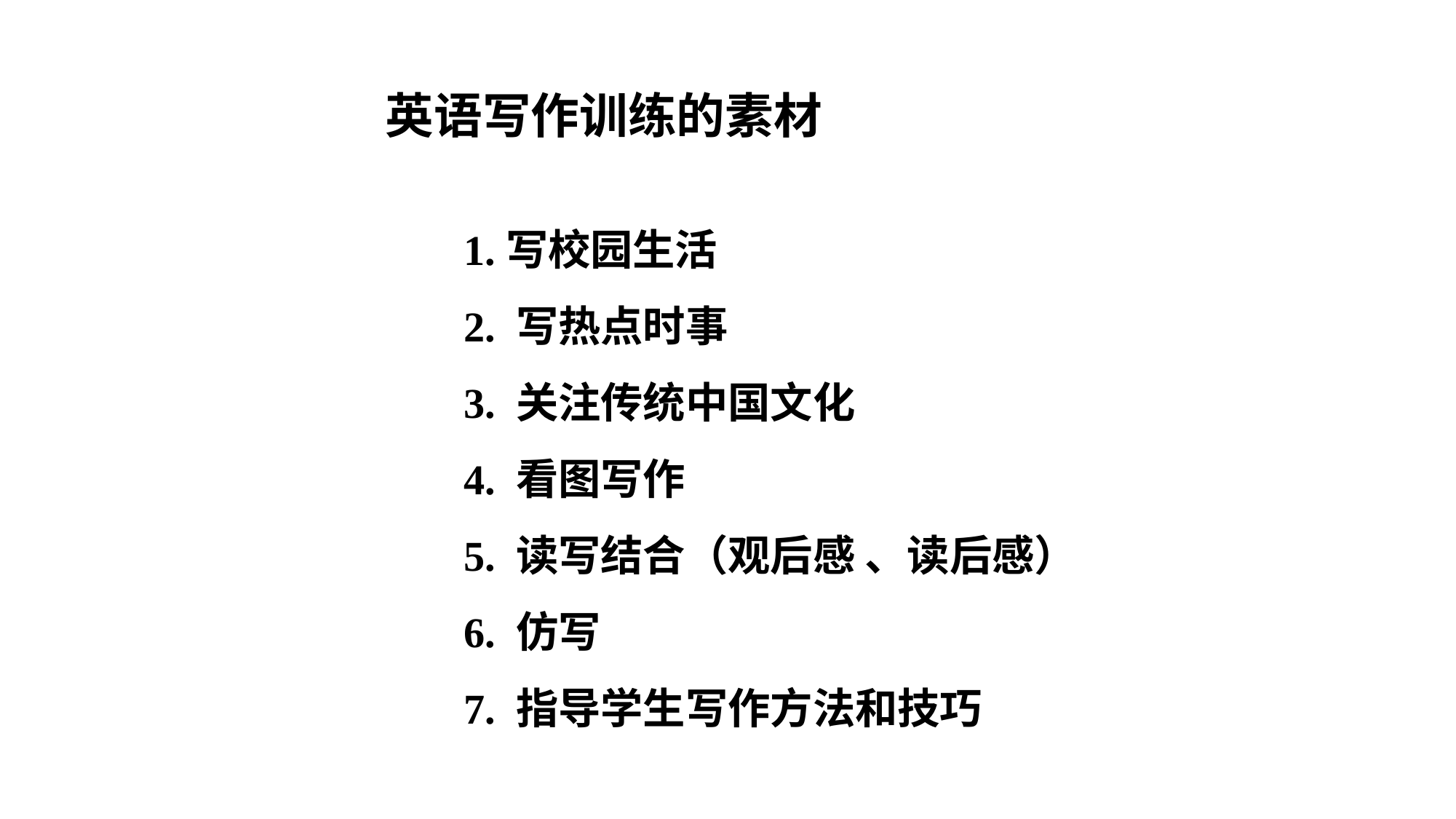

英语写作训练的素材
1.写校园生活
2. 写热点时事
3. 关注传统中国文化
4. 看图写作
5. 读写结合（观后感 、读后感）
6. 仿写
7. 指导学生写作方法和技巧